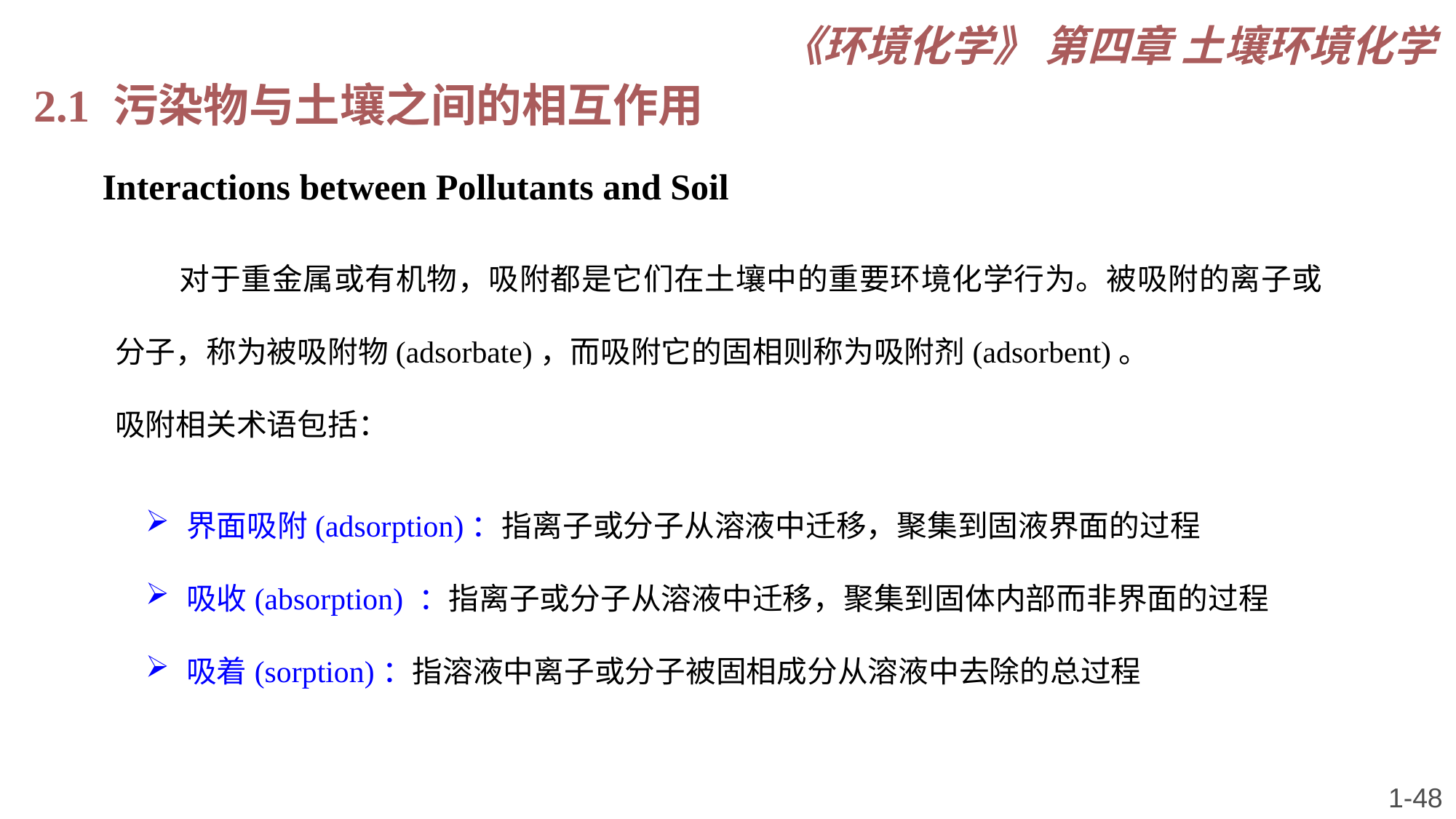

《环境化学》 第四章 土壤环境化学
2.1 污染物与土壤之间的相互作用
      Interactions between Pollutants and Soil
对于重金属或有机物，吸附都是它们在土壤中的重要环境化学行为。被吸附的离子或分子，称为被吸附物(adsorbate)，而吸附它的固相则称为吸附剂(adsorbent)。
吸附相关术语包括：
界面吸附(adsorption)：指离子或分子从溶液中迁移，聚集到固液界面的过程
吸收(absorption) ：指离子或分子从溶液中迁移，聚集到固体内部而非界面的过程
吸着(sorption)：指溶液中离子或分子被固相成分从溶液中去除的总过程
1-48